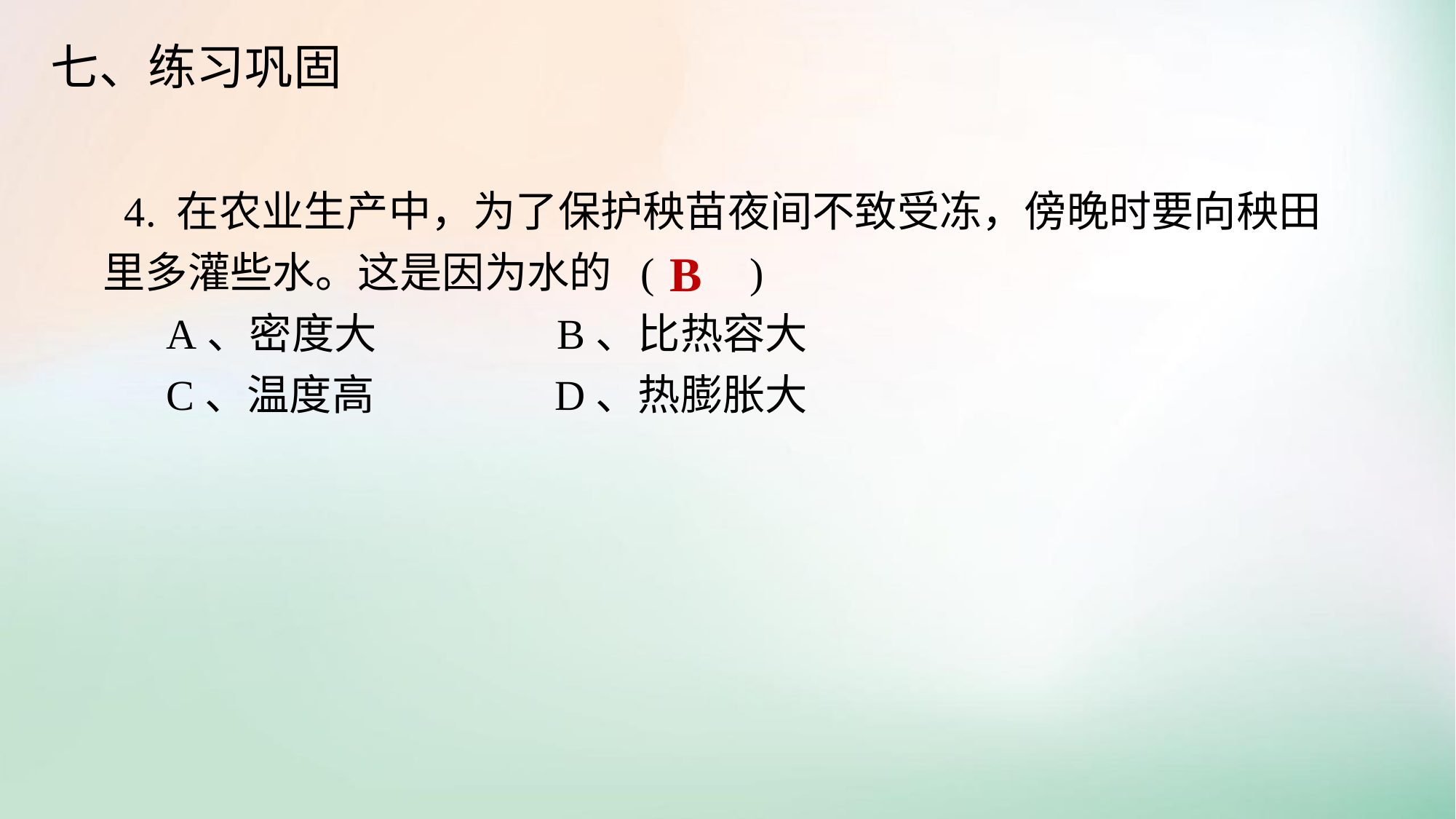

七、练习巩固
  4. 在农业生产中，为了保护秧苗夜间不致受冻，傍晚时要向秧田里多灌些水。这是因为水的  (         )
      A、密度大                  B、比热容大
      C、温度高                  D、热膨胀大
B